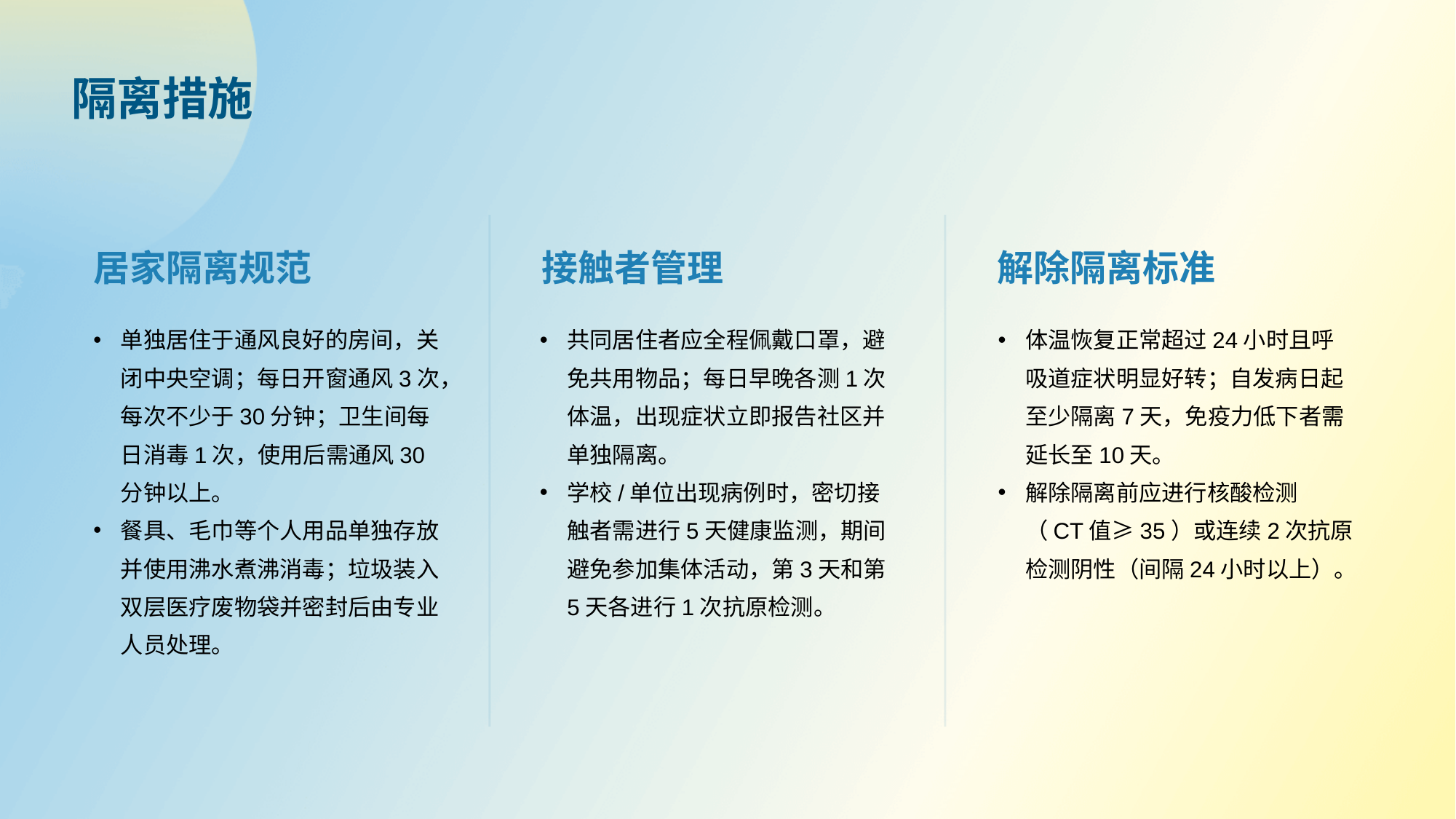

隔离措施
居家隔离规范
接触者管理
解除隔离标准

单独居住于通风良好的房间，关闭中央空调；每日开窗通风3次，每次不少于30分钟；卫生间每日消毒1次，使用后需通风30分钟以上。
餐具、毛巾等个人用品单独存放并使用沸水煮沸消毒；垃圾装入双层医疗废物袋并密封后由专业人员处理。
共同居住者应全程佩戴口罩，避免共用物品；每日早晚各测1次体温，出现症状立即报告社区并单独隔离。
学校/单位出现病例时，密切接触者需进行5天健康监测，期间避免参加集体活动，第3天和第5天各进行1次抗原检测。
体温恢复正常超过24小时且呼吸道症状明显好转；自发病日起至少隔离7天，免疫力低下者需延长至10天。
解除隔离前应进行核酸检测（CT值≥35）或连续2次抗原检测阴性（间隔24小时以上）。